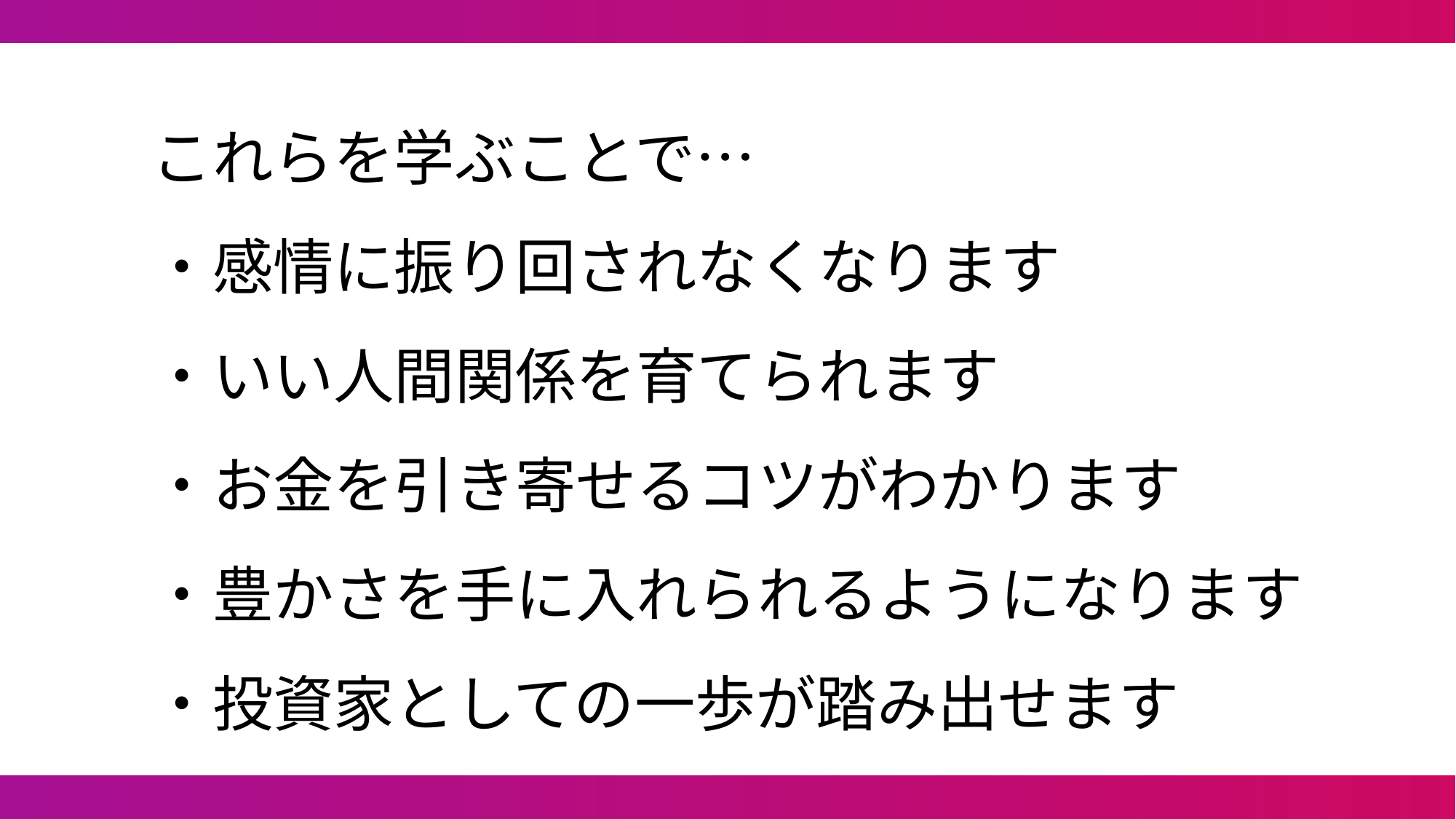

これらを学ぶことで…
・感情に振り回されなくなります
・いい人間関係を育てられます
・お金を引き寄せるコツがわかります
・豊かさを手に入れられるようになります
・投資家としての一歩が踏み出せます